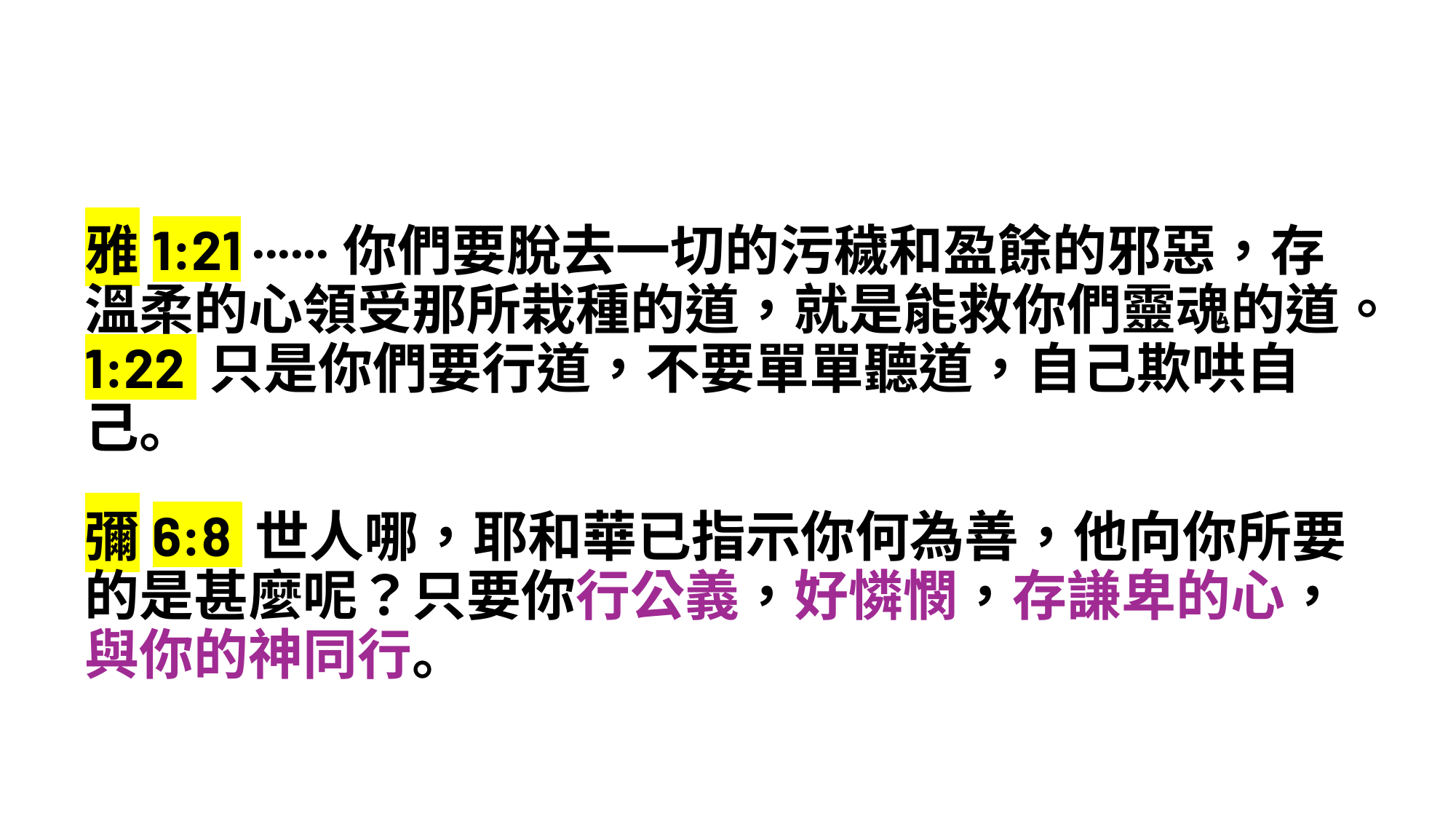

雅1:21 ······你們要脫去一切的污穢和盈餘的邪惡，存溫柔的心領受那所栽種的道，就是能救你們靈魂的道。1:22 只是你們要行道，不要單單聽道，自己欺哄自己。

彌6:8 世人哪，耶和華已指示你何為善，他向你所要的是甚麼呢？只要你行公義，好憐憫，存謙卑的心，與你的神同行。